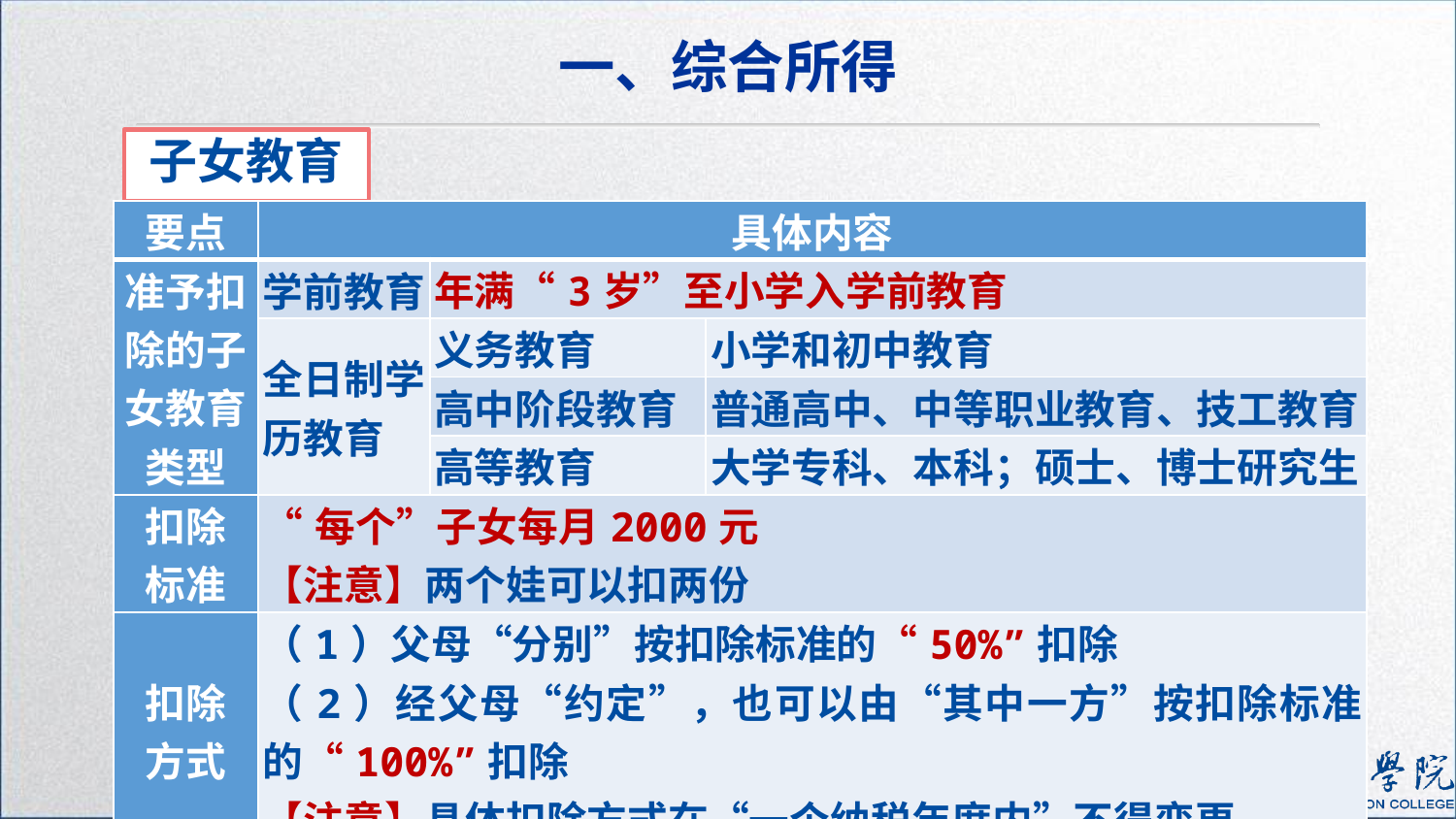

一、综合所得
子女教育
| 要点 | 具体内容 |  |  |
| --- | --- | --- | --- |
| 准予扣除的子女教育类型 | 学前教育 | 年满“3岁”至小学入学前教育 |  |
|  | 全日制学历教育 | 义务教育 | 小学和初中教育 |
|  |  | 高中阶段教育 | 普通高中、中等职业教育、技工教育 |
|  |  | 高等教育 | 大学专科、本科；硕士、博士研究生 |
| 扣除 标准 | “每个”子女每月2000元 【注意】两个娃可以扣两份 |  |  |
| 扣除 方式 | （1）父母“分别”按扣除标准的“50%”扣除 （2）经父母“约定”，也可以由“其中一方”按扣除标准的“100%”扣除 【注意】具体扣除方式在“一个纳税年度内”不得变更 |  |  |
87